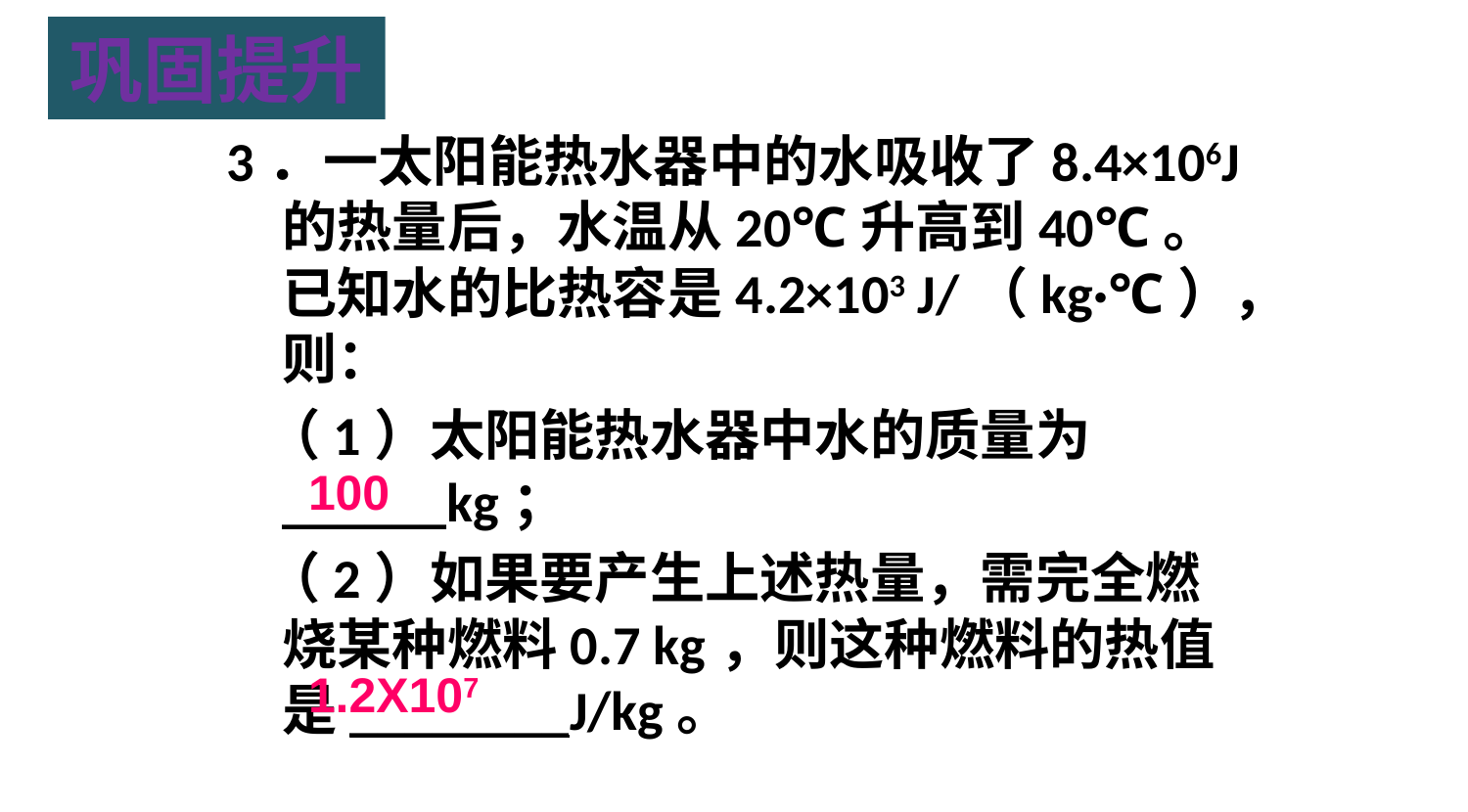

巩固提升
3．一太阳能热水器中的水吸收了8.4×106J的热量后，水温从20℃升高到40℃。已知水的比热容是4.2×103 J/（kg·℃），则：
  （1）太阳能热水器中水的质量为______kg；
  （2）如果要产生上述热量，需完全燃烧某种燃料0.7 kg，则这种燃料的热值是________J/kg。
100
1.2X107